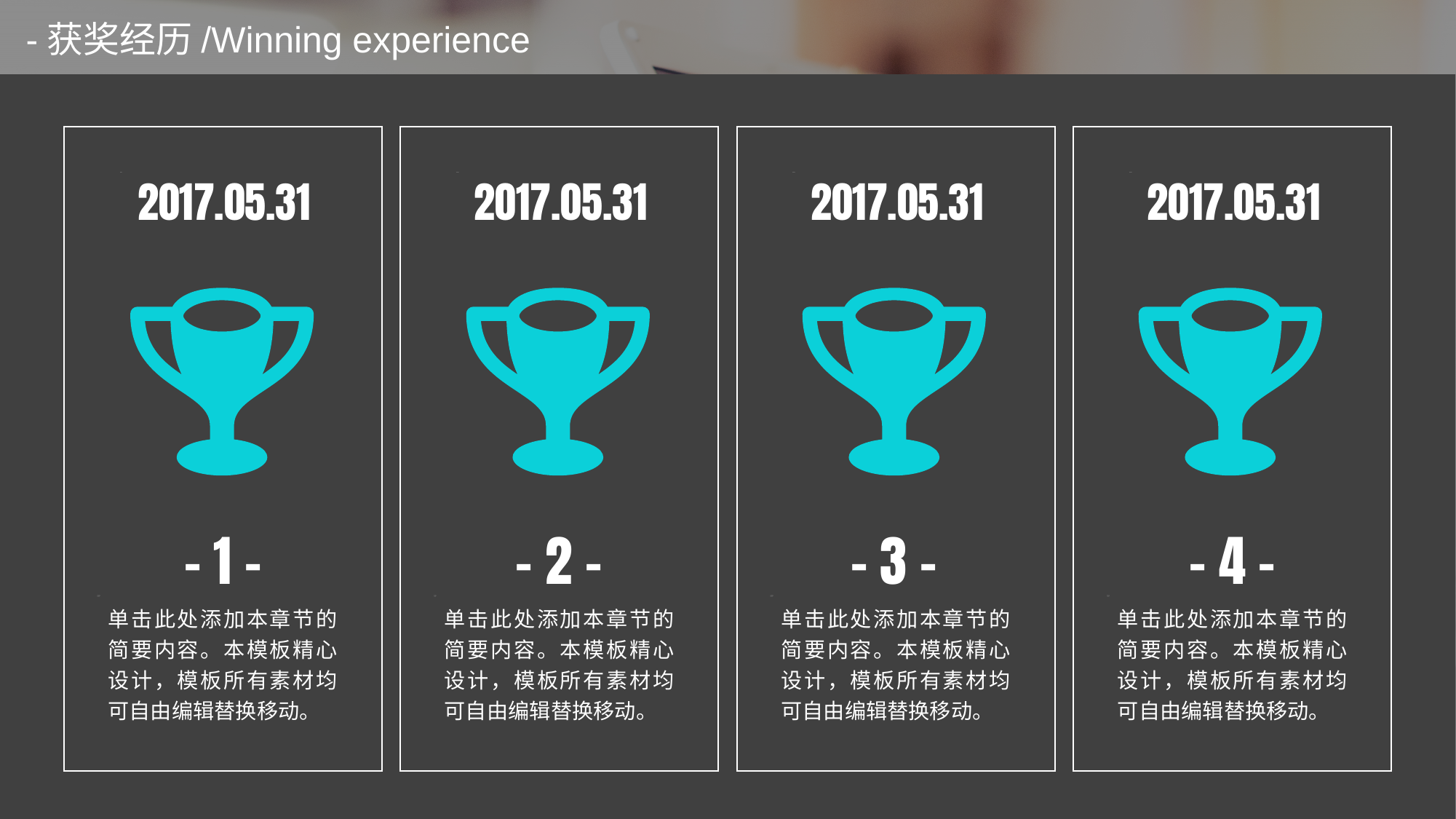

-获奖经历/Winning experience

2017.05.31
2017.05.31
2017.05.31
2017.05.31

- 1 -
- 2 -
- 3 -
- 4 -
单击此处添加本章节的简要内容。本模板精心设计，模板所有素材均可自由编辑替换移动。
单击此处添加本章节的简要内容。本模板精心设计，模板所有素材均可自由编辑替换移动。
单击此处添加本章节的简要内容。本模板精心设计，模板所有素材均可自由编辑替换移动。
单击此处添加本章节的简要内容。本模板精心设计，模板所有素材均可自由编辑替换移动。